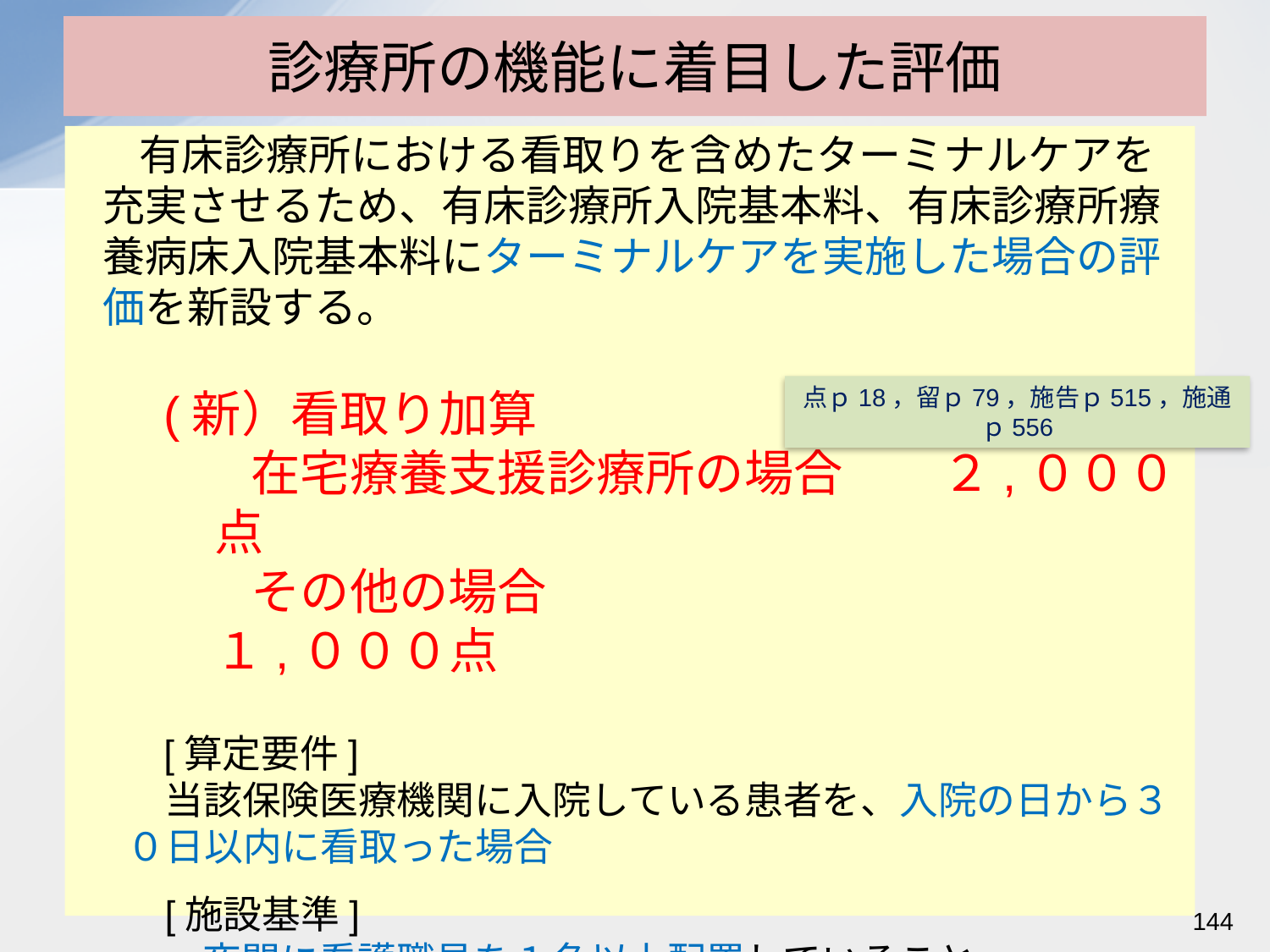

# 診療所の機能に着目した評価
◆有床診療所におけるターミナルケアの推進
有床診療所における看取りを含めたターミナルケアを充実させるため、有床診療所入院基本料、有床診療所療養病床入院基本料にターミナルケアを実施した場合の評価を新設する。

(新）看取り加算
在宅療養支援診療所の場合　　２,０００点
その他の場合　　　　　　　　　　　　１,０００点

[算定要件]
当該保険医療機関に入院している患者を、入院の日から３０日以内に看取った場合
[施設基準]
夜間に看護職員を１名以上配置していること。
点ｐ18，留ｐ79，施告ｐ515，施通ｐ556
144